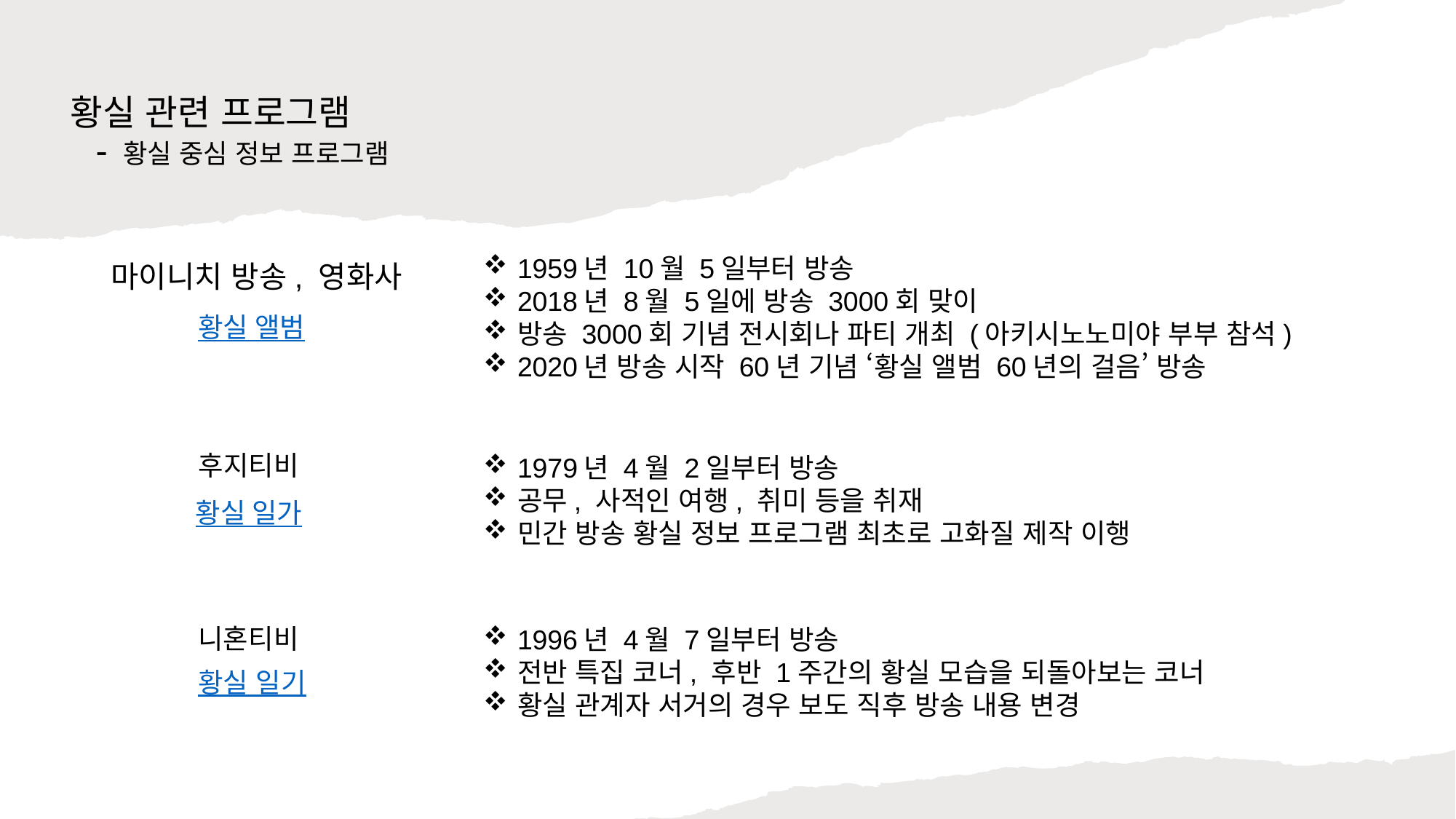

# 황실 관련 프로그램 - 황실 중심 정보 프로그램
1959년 10월 5일부터 방송
2018년 8월 5일에 방송 3000회 맞이
방송 3000회 기념 전시회나 파티 개최 (아키시노노미야 부부 참석)
2020년 방송 시작 60년 기념 ‘황실 앨범 60년의 걸음’ 방송
마이니치 방송, 영화사
황실 앨범
후지티비
1979년 4월 2일부터 방송
공무, 사적인 여행, 취미 등을 취재
민간 방송 황실 정보 프로그램 최초로 고화질 제작 이행
황실 일가
니혼티비
1996년 4월 7일부터 방송
전반 특집 코너, 후반 1주간의 황실 모습을 되돌아보는 코너
황실 관계자 서거의 경우 보도 직후 방송 내용 변경
황실 일기